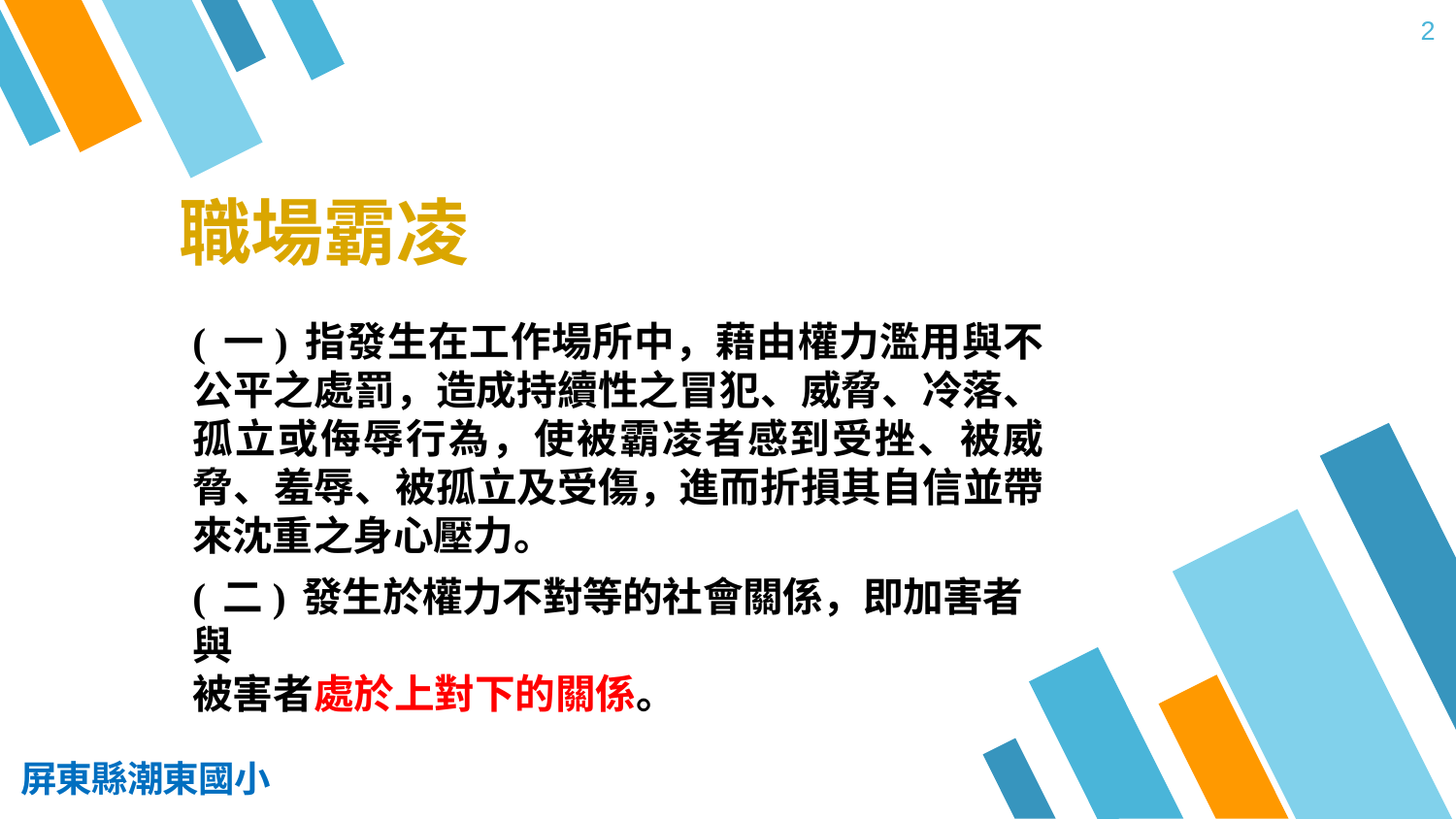

2
# 職場霸凌
(一)指發生在工作場所中，藉由權力濫用與不公平之處罰，造成持續性之冒犯、威脅、冷落、孤立或侮辱行為，使被霸凌者感到受挫、被威脅、羞辱、被孤立及受傷，進而折損其自信並帶來沈重之身心壓力。
(二)發生於權力不對等的社會關係，即加害者與
被害者處於上對下的關係。
屏東縣潮東國小